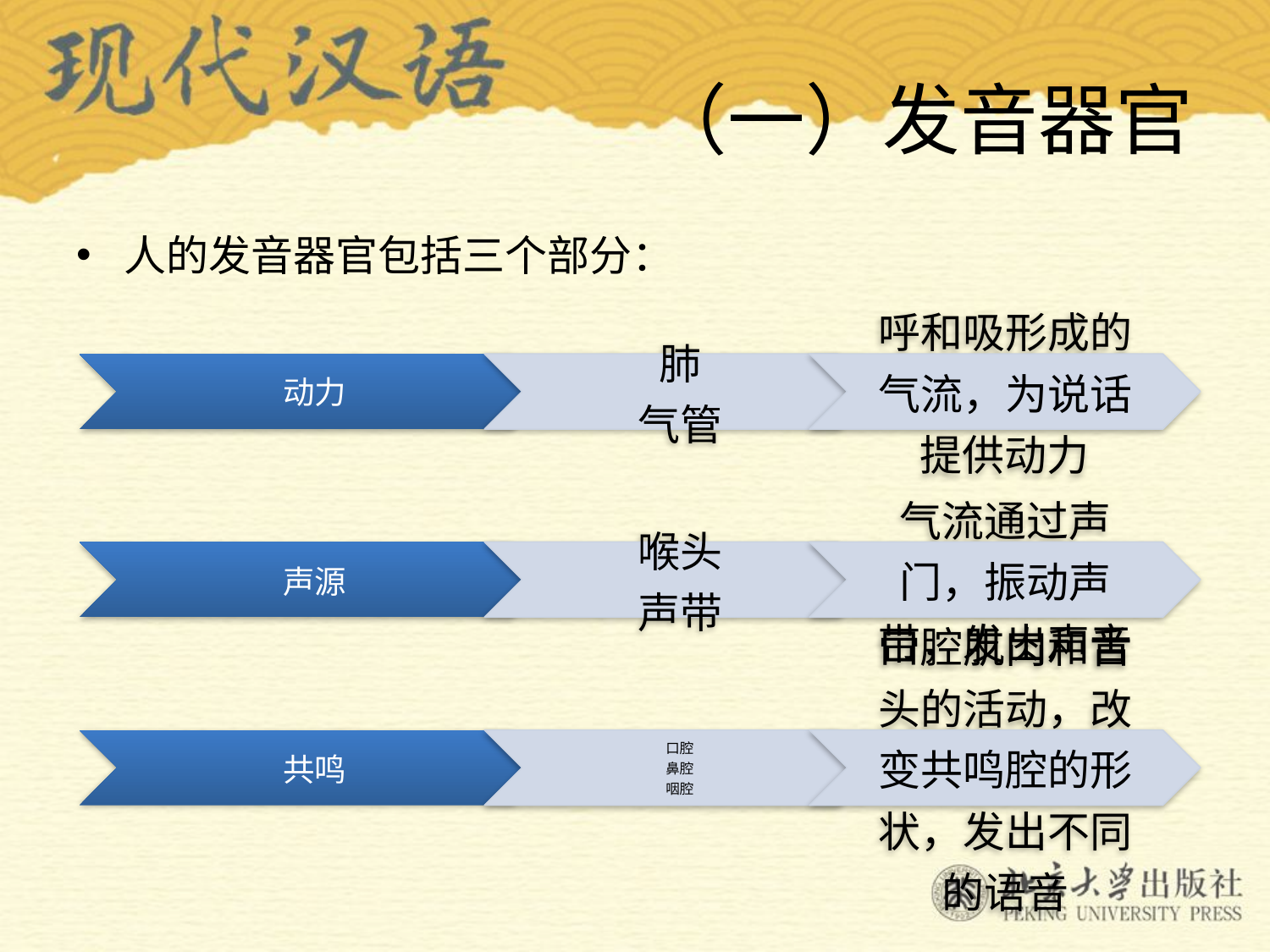

# （一）发音器官
人的发音器官包括三个部分：

动力
肺
气管
呼和吸形成的气流，为说话提供动力
声源
喉头
声带
气流通过声门，振动声带，发出声音
共鸣
口腔
鼻腔
咽腔